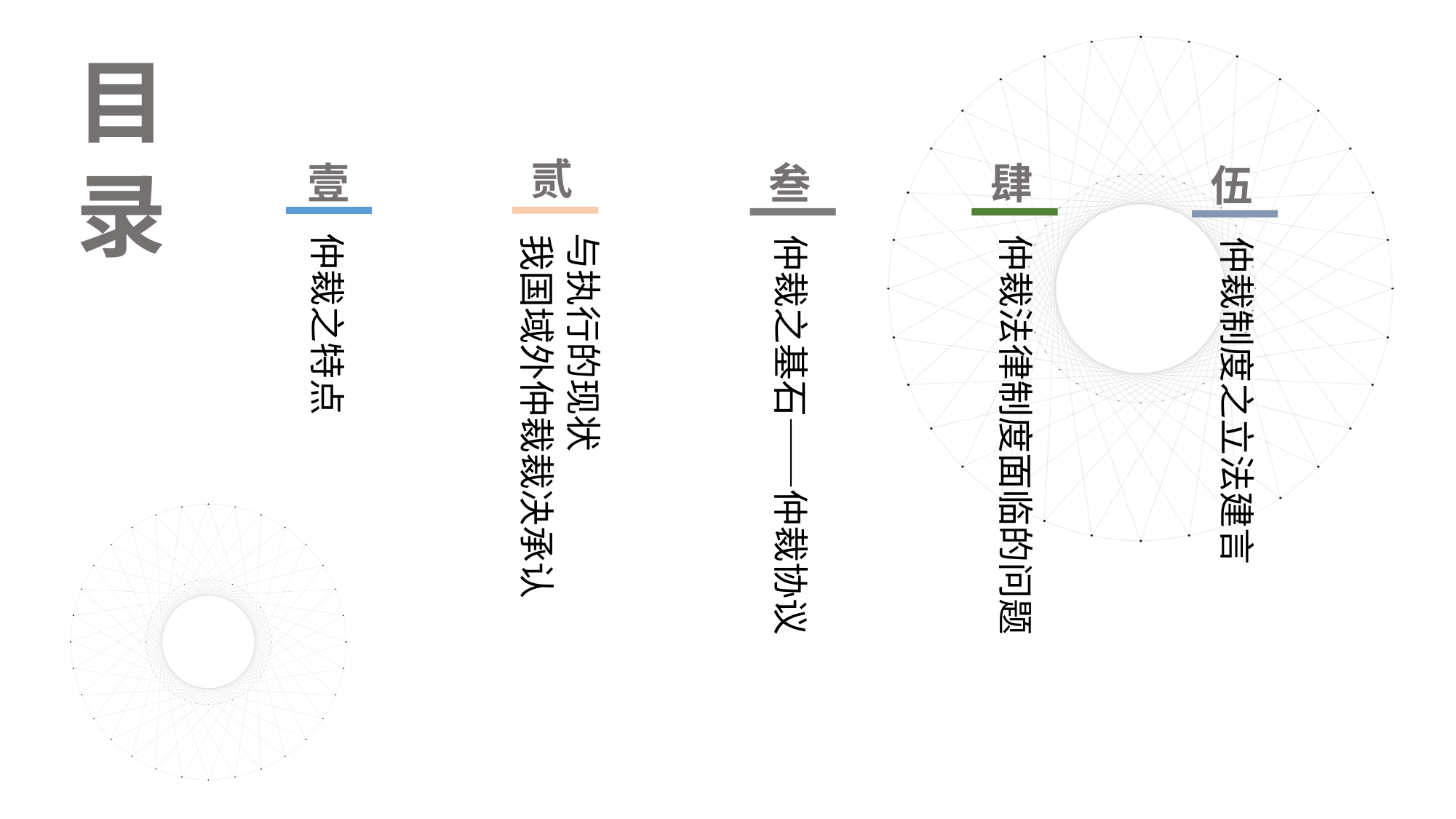

目
录
贰
壹
叁
肆
伍

仲裁之特点
与执行的现状
仲裁之基石——仲裁协议
我国域外仲裁裁决承认
仲裁法律制度面临的问题
仲裁制度之立法建言